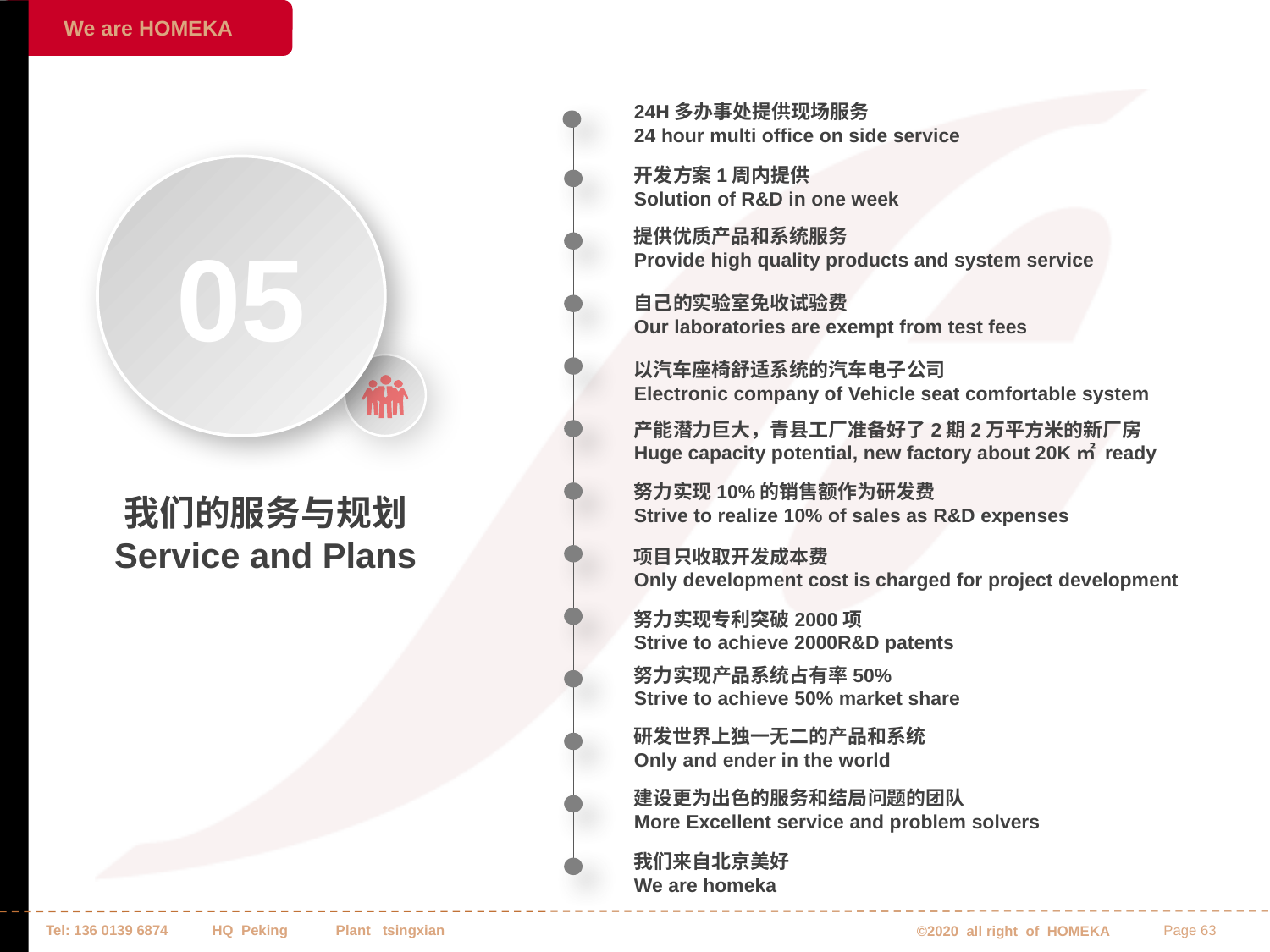

24H多办事处提供现场服务
24 hour multi office on side service

05

开发方案1周内提供
Solution of R&D in one week

提供优质产品和系统服务
Provide high quality products and system service

自己的实验室免收试验费
Our laboratories are exempt from test fees

以汽车座椅舒适系统的汽车电子公司
Electronic company of Vehicle seat comfortable system

产能潜力巨大，青县工厂准备好了2期2万平方米的新厂房
Huge capacity potential, new factory about 20K㎡ ready

我们的服务与规划
Service and Plans
努力实现10%的销售额作为研发费
Strive to realize 10% of sales as R&D expenses

项目只收取开发成本费
Only development cost is charged for project development

努力实现专利突破2000项
Strive to achieve 2000R&D patents

努力实现产品系统占有率50%
Strive to achieve 50% market share

研发世界上独一无二的产品和系统
Only and ender in the world

建设更为出色的服务和结局问题的团队
More Excellent service and problem solvers

我们来自北京美好
We are homeka